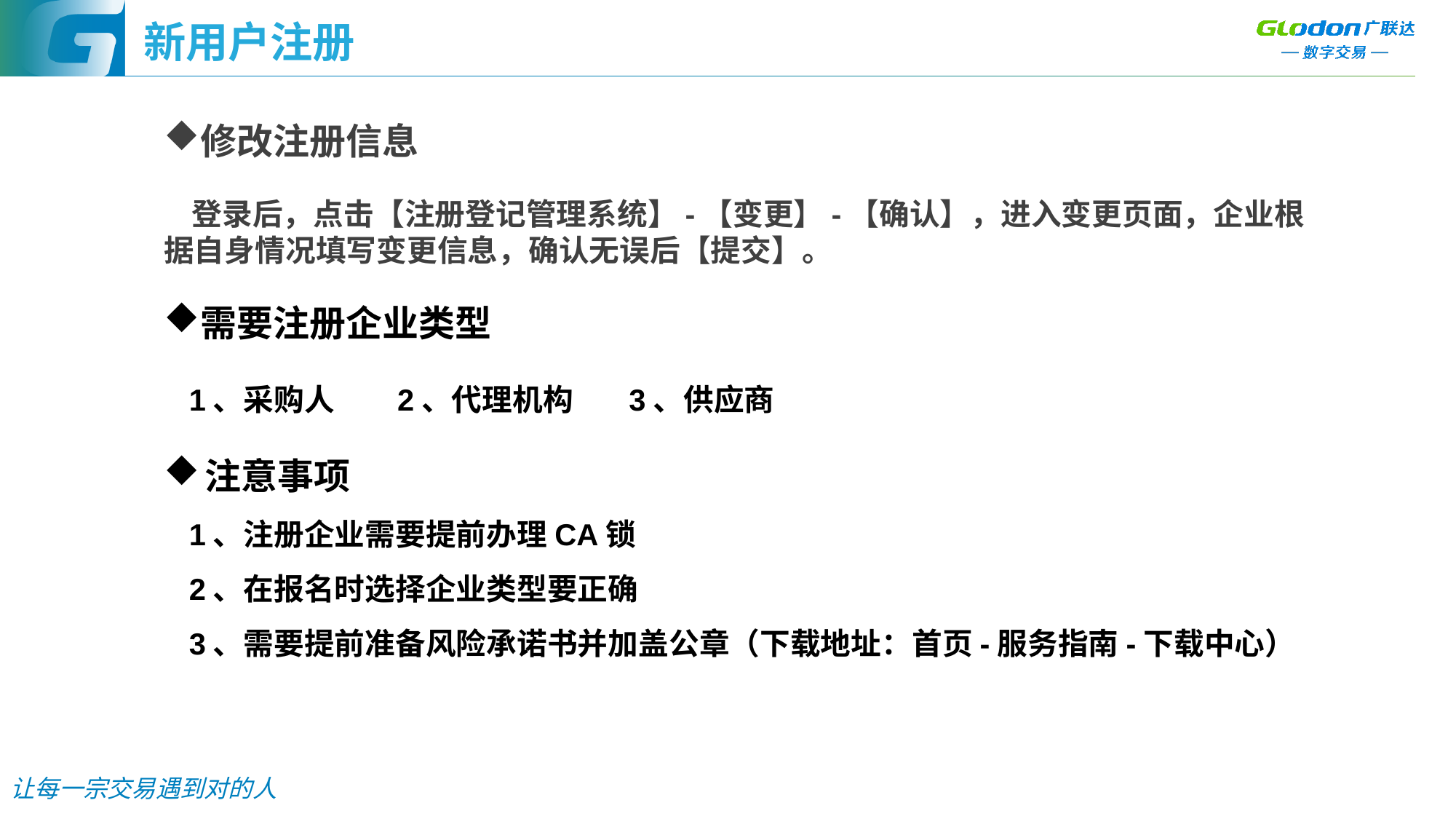

新用户注册
修改注册信息

   登录后，点击【注册登记管理系统】-【变更】-【确认】，进入变更页面，企业根据自身情况填写变更信息，确认无误后【提交】。

需要注册企业类型

   1、采购人        2、代理机构       3、供应商

注意事项
   1、注册企业需要提前办理CA锁
   2、在报名时选择企业类型要正确
   3、需要提前准备风险承诺书并加盖公章（下载地址：首页-服务指南-下载中心）